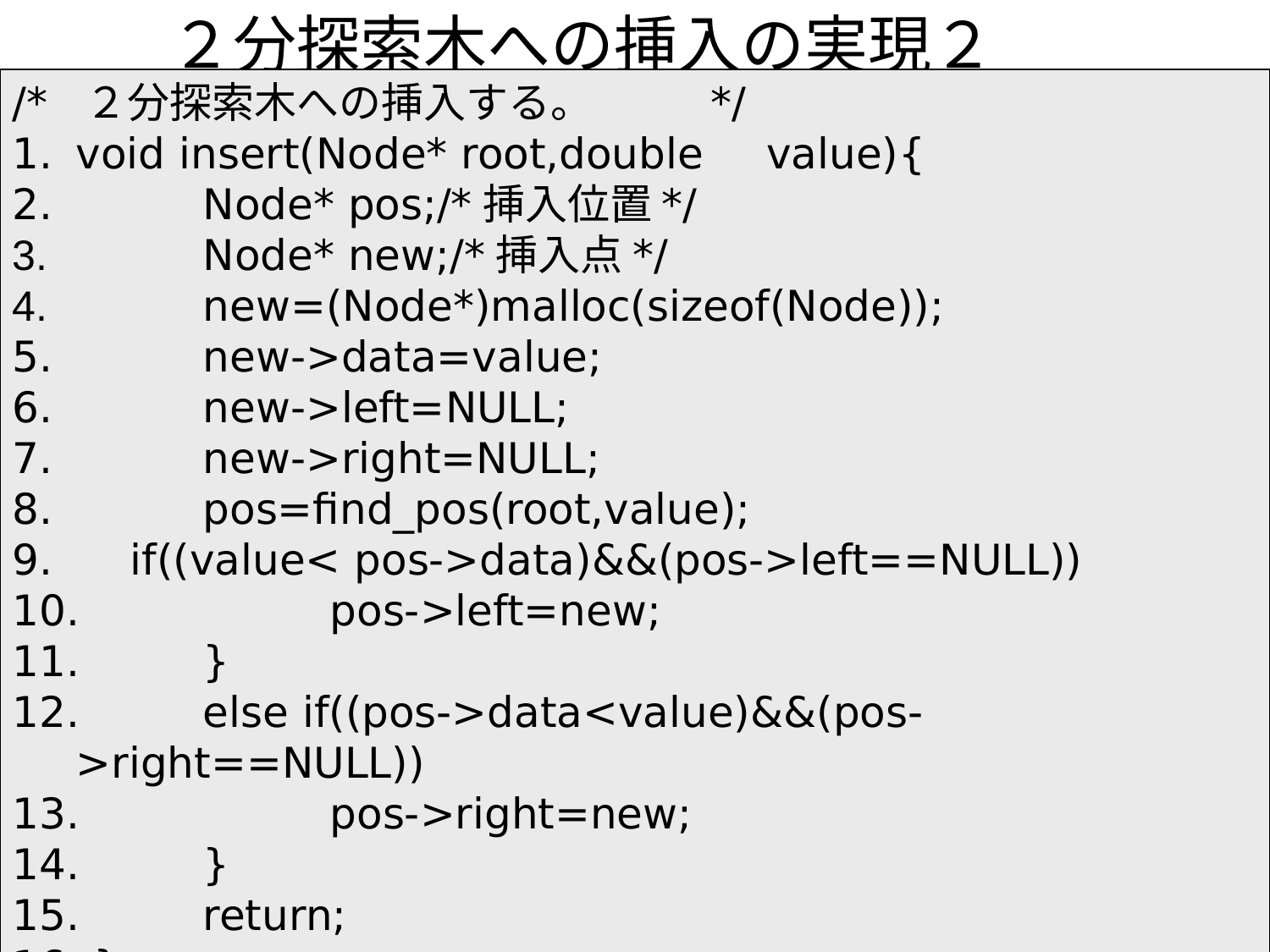

# ２分探索木への挿入の実現２
/*  ２分探索木への挿入する。	*/
void insert(Node* root,double　value){
   	Node* pos;/*挿入位置*/
　	Node* new;/*挿入点*/
　	new=(Node*)malloc(sizeof(Node));
 	new->data=value;
 	new->left=NULL;
 	new->right=NULL;
 	pos=find_pos(root,value);
    if((value< pos->data)&&(pos->left==NULL))
 		pos->left=new;
	}
   	else if((pos->data<value)&&(pos->right==NULL))
 		pos->right=new;
 	}
 	return;
 }
33